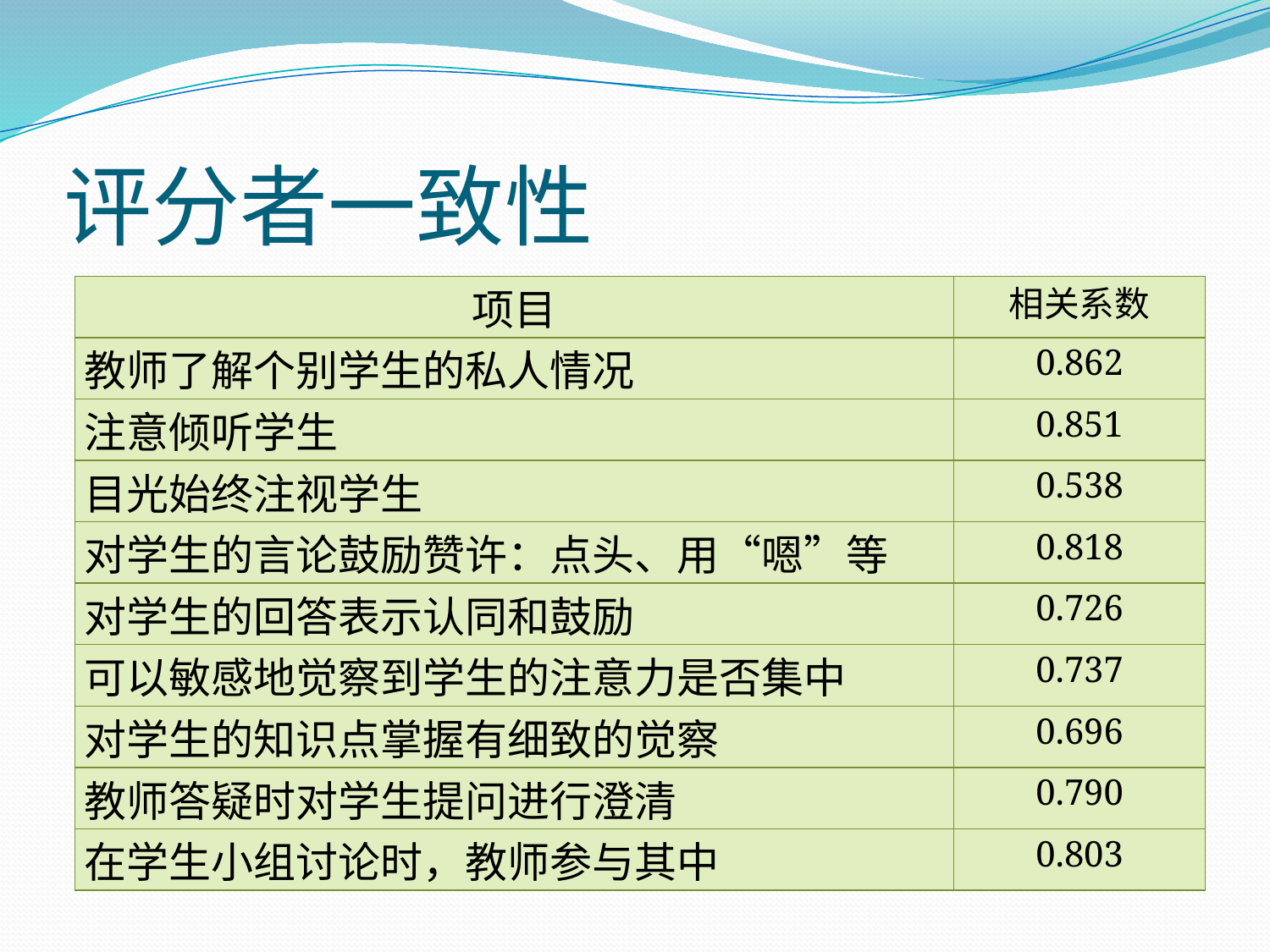

# 评分者一致性
| 项目 | 相关系数 |
| --- | --- |
| 教师了解个别学生的私人情况 | 0.862 |
| 注意倾听学生 | 0.851 |
| 目光始终注视学生 | 0.538 |
| 对学生的言论鼓励赞许：点头、用“嗯”等 | 0.818 |
| 对学生的回答表示认同和鼓励 | 0.726 |
| 可以敏感地觉察到学生的注意力是否集中 | 0.737 |
| 对学生的知识点掌握有细致的觉察 | 0.696 |
| 教师答疑时对学生提问进行澄清 | 0.790 |
| 在学生小组讨论时，教师参与其中 | 0.803 |